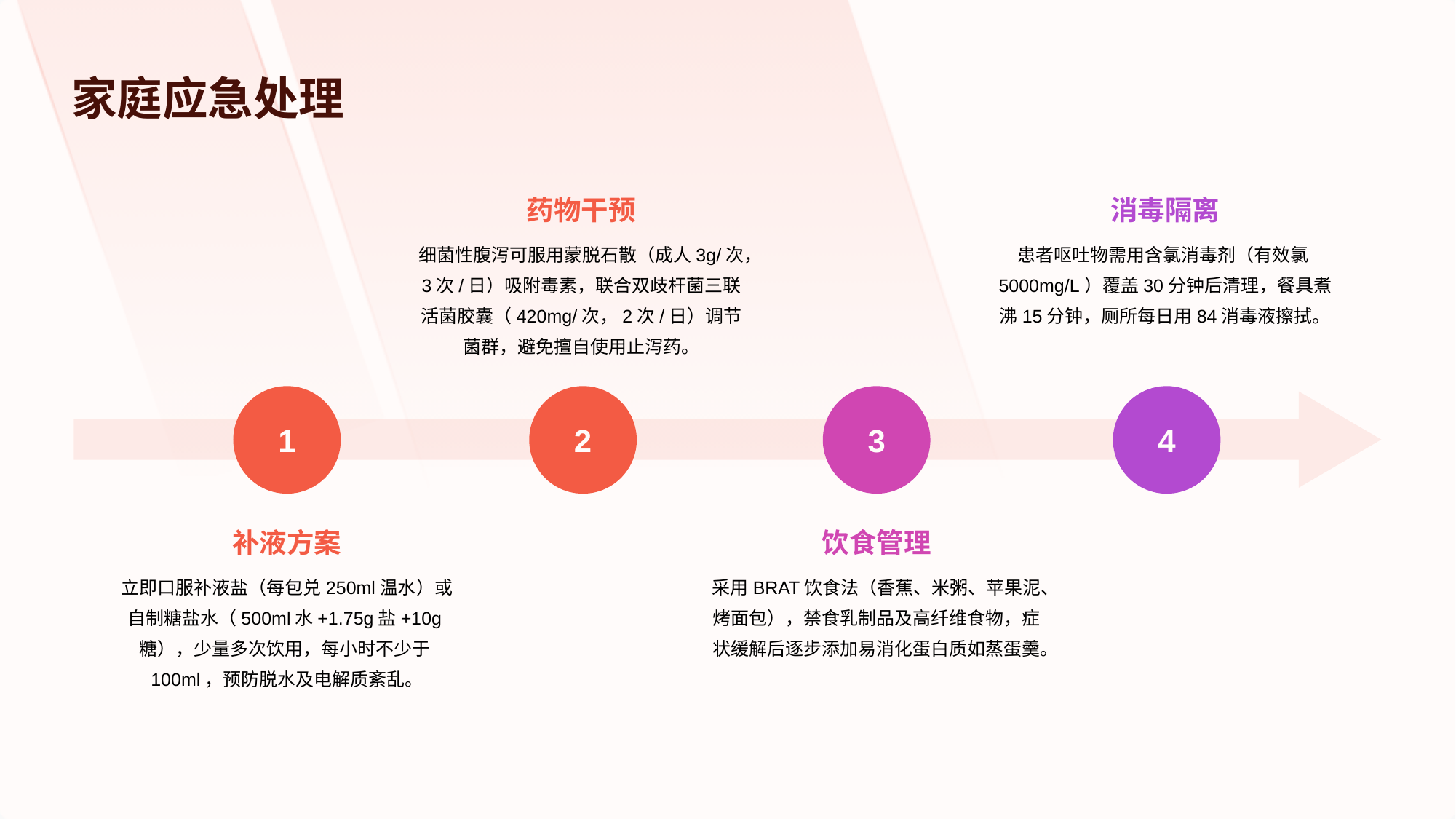

家庭应急处理
药物干预
消毒隔离
细菌性腹泻可服用蒙脱石散（成人3g/次，3次/日）吸附毒素，联合双歧杆菌三联活菌胶囊（420mg/次，2次/日）调节菌群，避免擅自使用止泻药。
患者呕吐物需用含氯消毒剂（有效氯5000mg/L）覆盖30分钟后清理，餐具煮沸15分钟，厕所每日用84消毒液擦拭。
1
2
3
4

补液方案
饮食管理
立即口服补液盐（每包兑250ml温水）或自制糖盐水（500ml水+1.75g盐+10g糖），少量多次饮用，每小时不少于100ml，预防脱水及电解质紊乱。
采用BRAT饮食法（香蕉、米粥、苹果泥、烤面包），禁食乳制品及高纤维食物，症状缓解后逐步添加易消化蛋白质如蒸蛋羹。